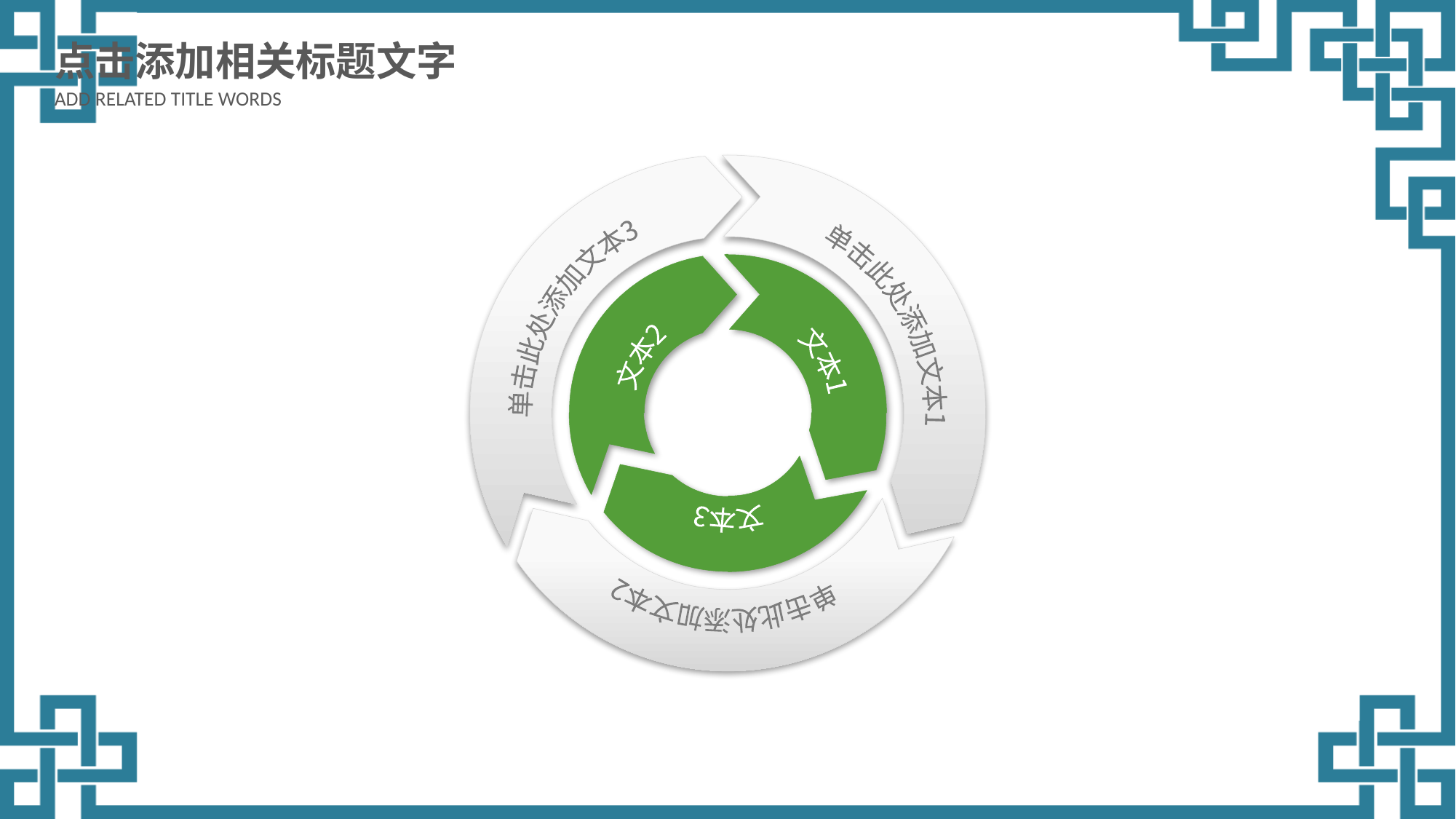

点击添加相关标题文字
ADD RELATED TITLE WORDS

单击此处添加文本1

单击此处添加文本3
单击此处添加文本2

文本1
文本2
文本3